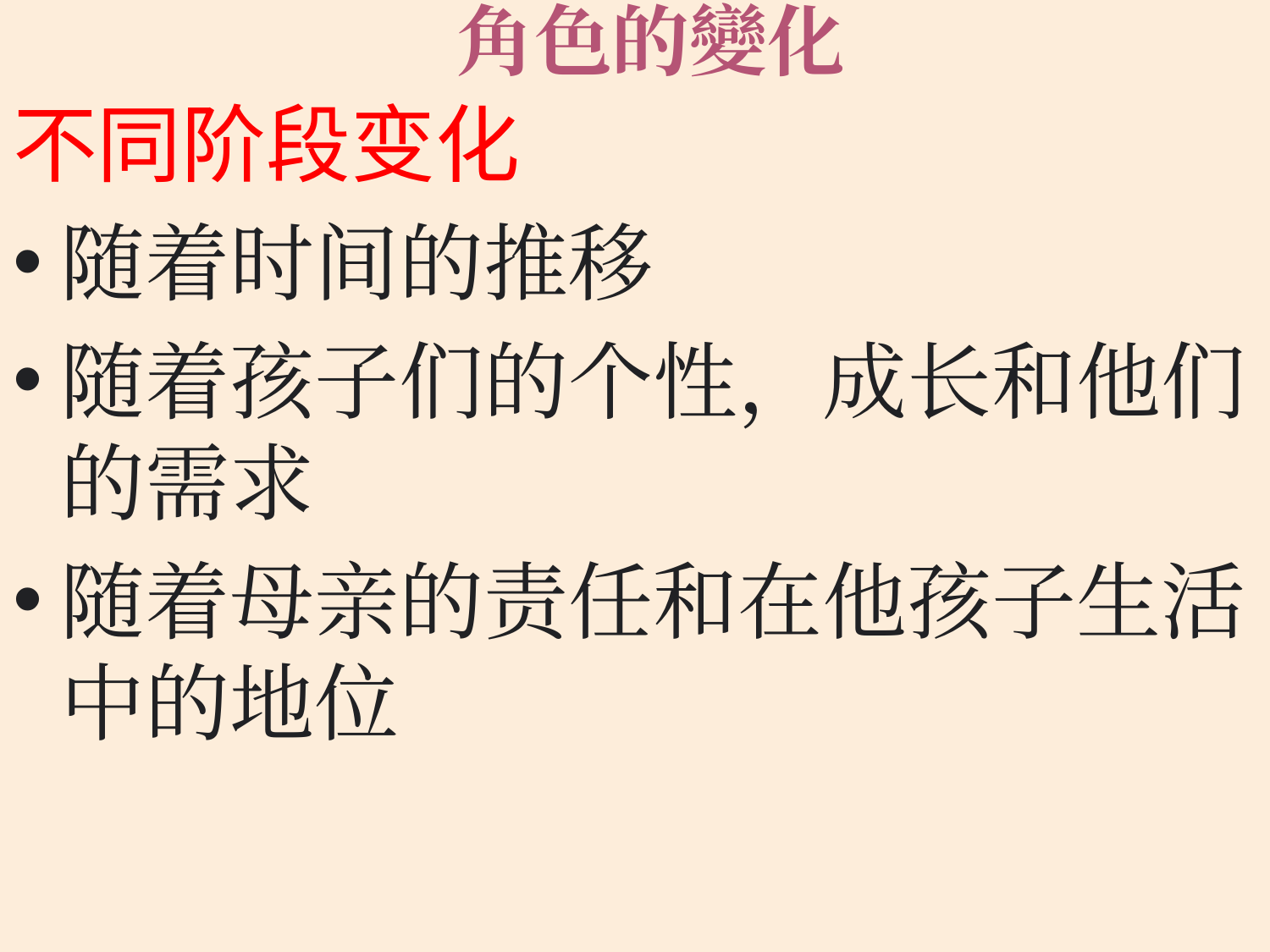

# 角色的變化

不同阶段变化
随着时间的推移
随着孩子们的个性，成长和他们的需求
随着母亲的责任和在他孩子生活中的地位